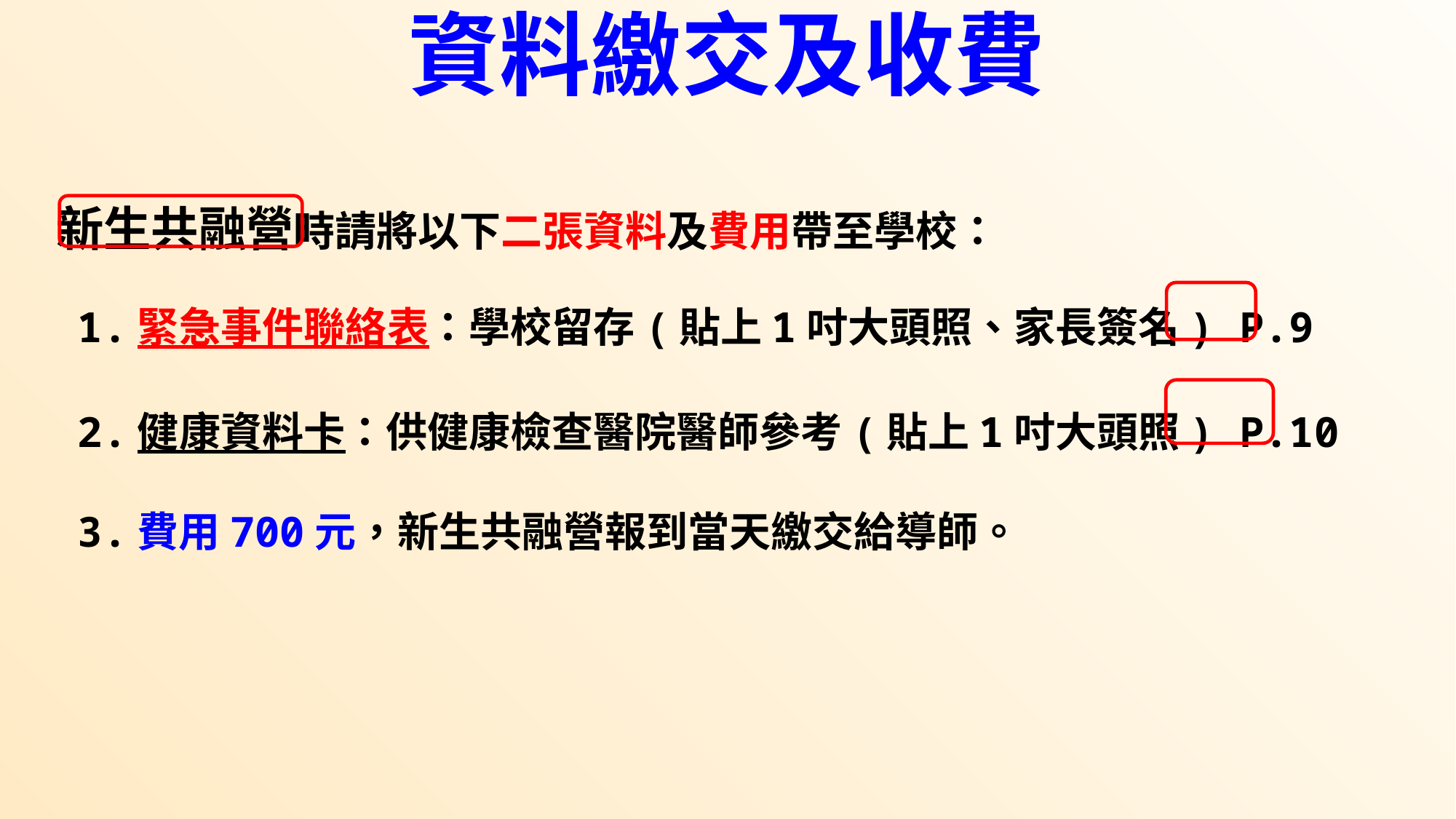

資料繳交及收費
新生共融營時請將以下二張資料及費用帶至學校：
1.緊急事件聯絡表：學校留存(貼上1吋大頭照、家長簽名) P.9
2.健康資料卡：供健康檢查醫院醫師參考(貼上1吋大頭照) P.10
3.費用700元，新生共融營報到當天繳交給導師。